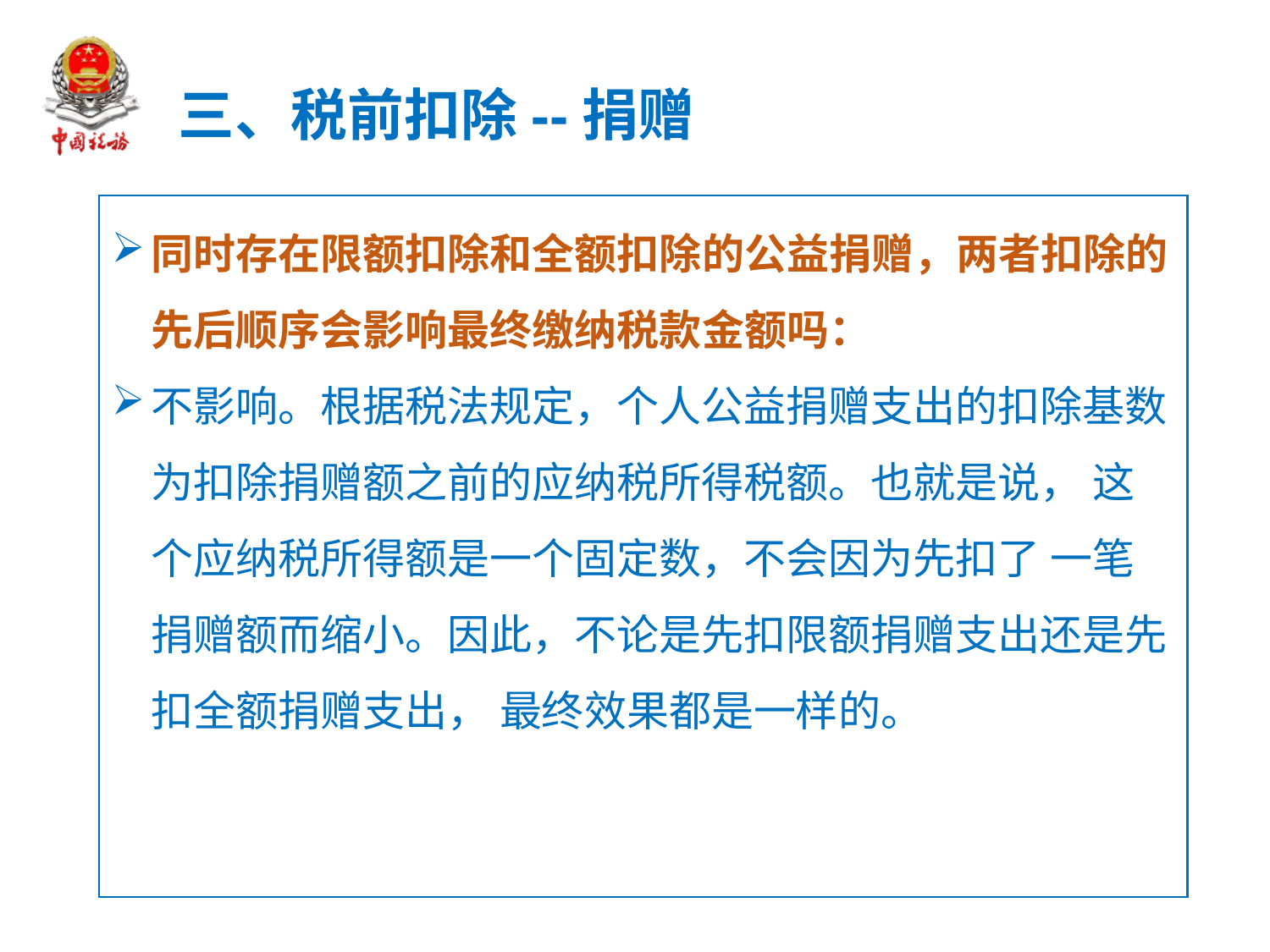

三、税前扣除--捐赠

同时存在限额扣除和全额扣除的公益捐赠，两者扣除的先后顺序会影响最终缴纳税款金额吗：
不影响。根据税法规定，个人公益捐赠支出的扣除基数为扣除捐赠额之前的应纳税所得税额。也就是说， 这个应纳税所得额是一个固定数，不会因为先扣了 一笔捐赠额而缩小。因此，不论是先扣限额捐赠支出还是先扣全额捐赠支出， 最终效果都是一样的。